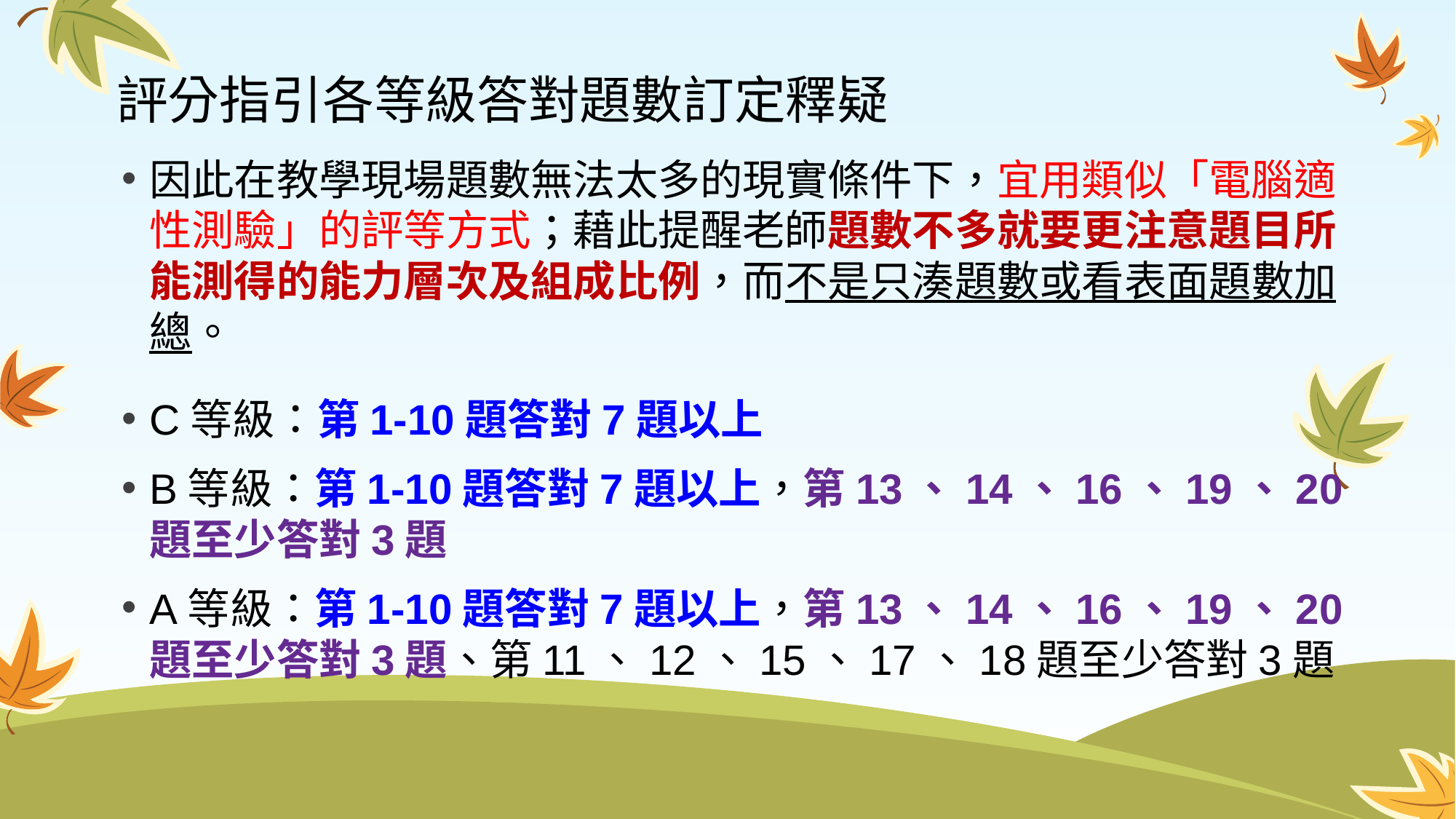

# 評分指引各等級答對題數訂定釋疑
因此在教學現場題數無法太多的現實條件下，宜用類似「電腦適性測驗」的評等方式；藉此提醒老師題數不多就要更注意題目所能測得的能力層次及組成比例，而不是只湊題數或看表面題數加總。
C等級：第1-10題答對7題以上
B等級：第1-10題答對7題以上，第13、14、16、19、20題至少答對3題
A等級：第1-10題答對7題以上，第13、14、16、19、20題至少答對3題、第11、12、15、17、18題至少答對3題